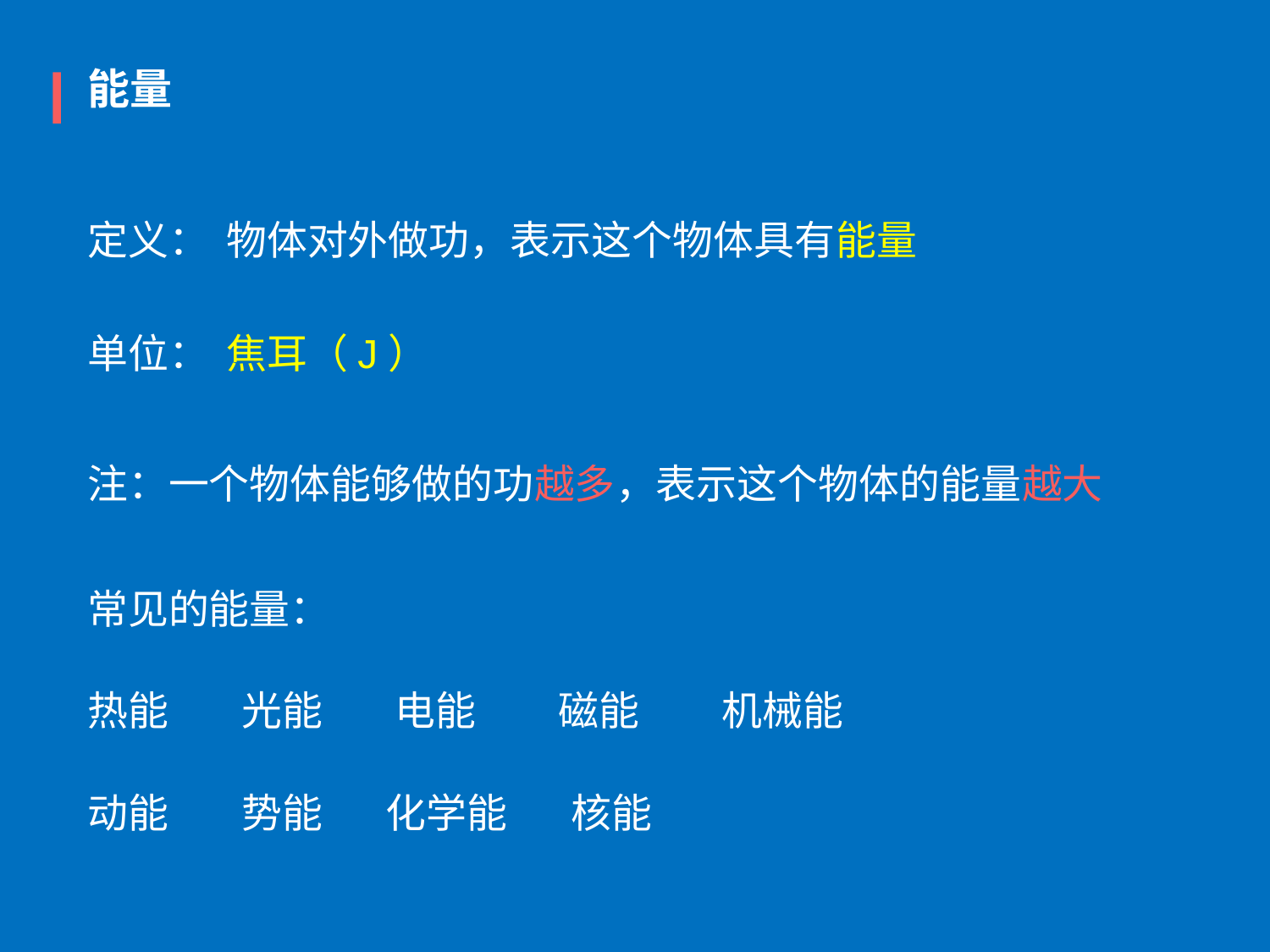

能量

定义：
物体对外做功，表示这个物体具有能量
单位：
焦耳（J）

注：一个物体能够做的功越多，表示这个物体的能量越大
常见的能量：
热能        光能        电能         磁能         机械能
动能        势能       化学能       核能